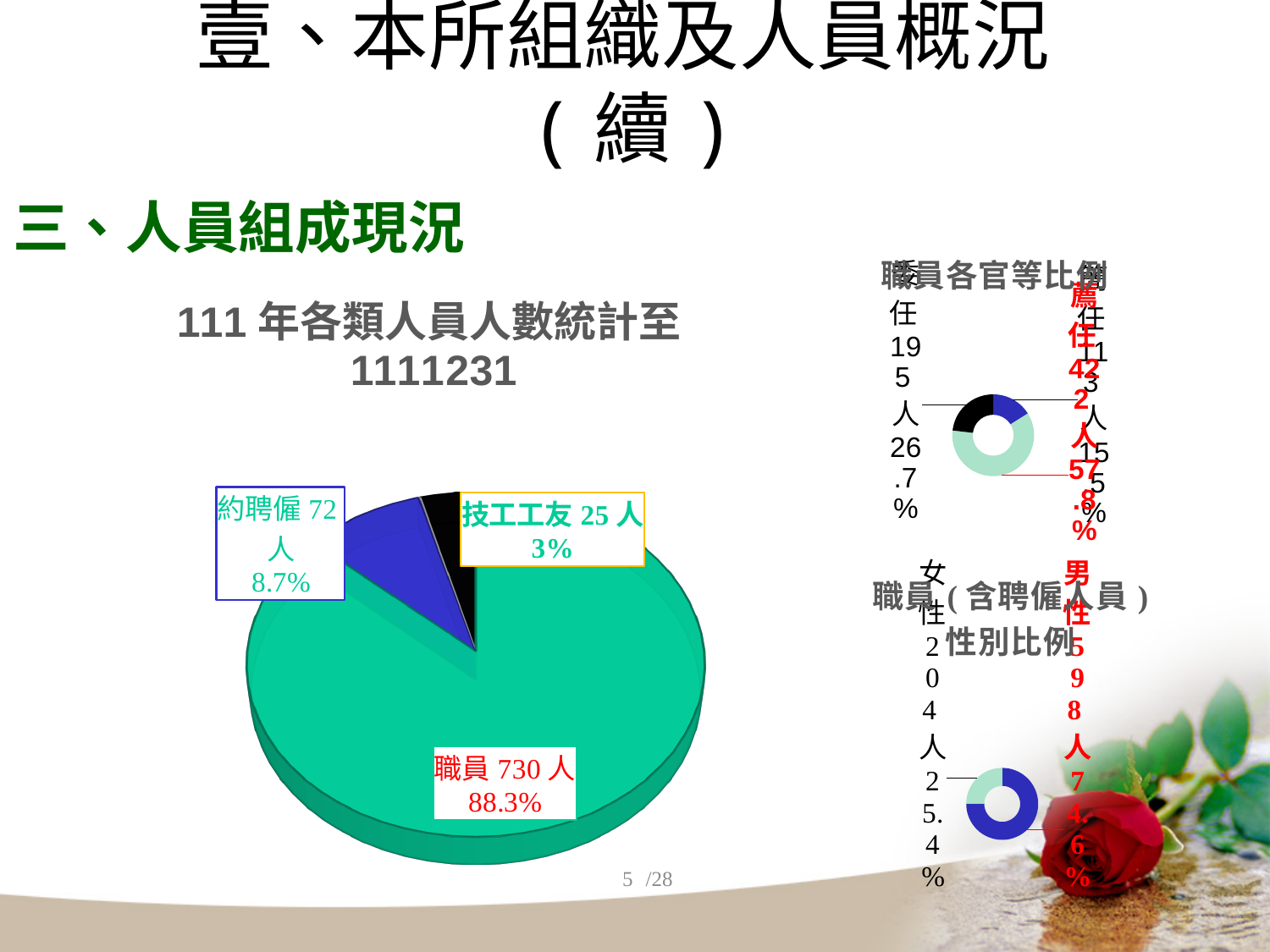

# 壹、本所組織及人員概況(續)
三、人員組成現況

### Chart: 職員各官等比例

| Category | 職員各官等比例 |
|---|---|
| 簡任 | 112.0 |
| 薦任 | 423.0 |
| 委任 | 161.0 |

[unsupported chart]

1.遷作業

### Chart: 職員(含聘僱人員)
性別比例

| Category | 職員性別比例 |
|---|---|
| 男 | 523.0 |
| 女 | 173.0 |
5
/28